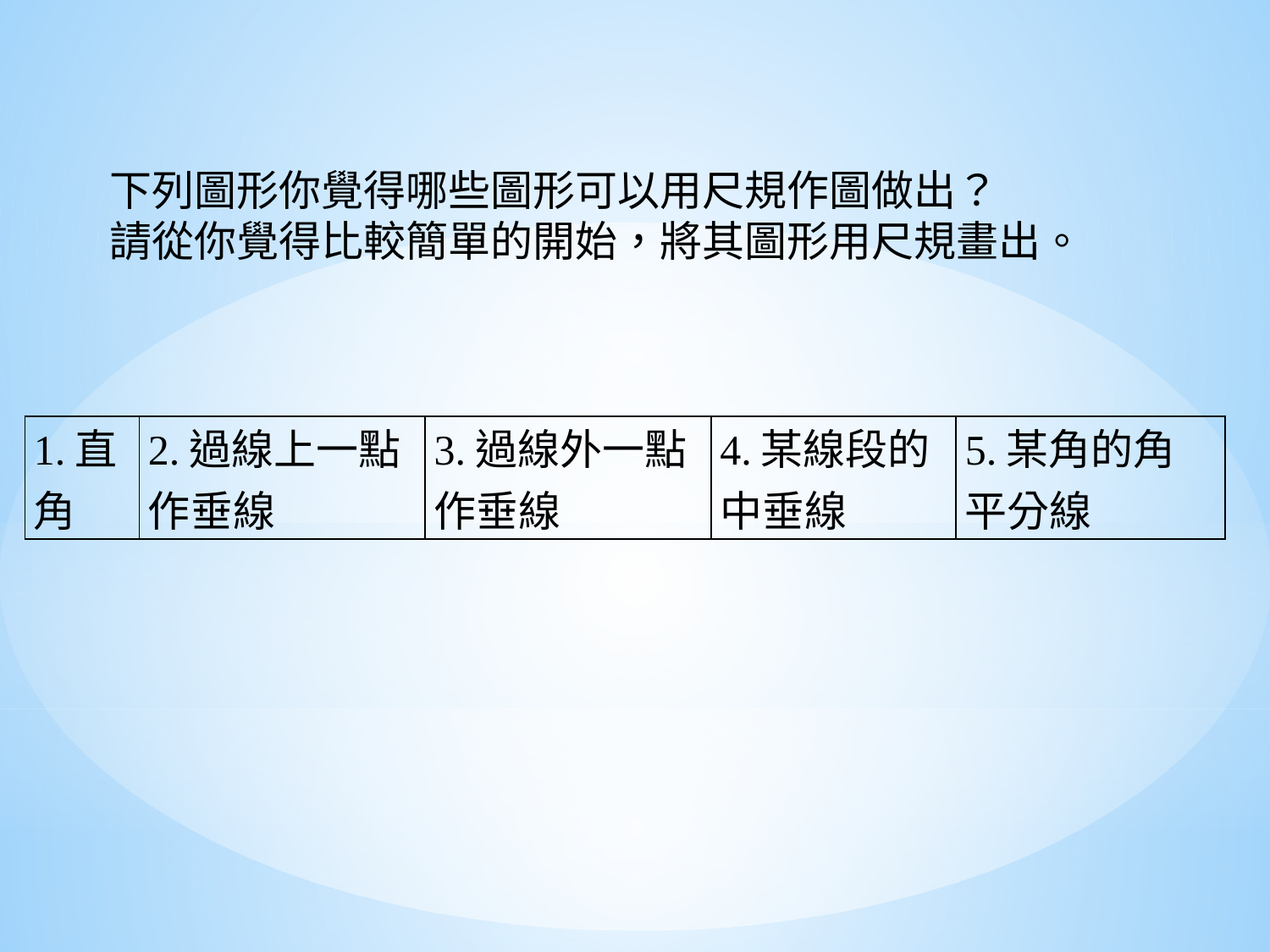

下列圖形你覺得哪些圖形可以用尺規作圖做出？
請從你覺得比較簡單的開始，將其圖形用尺規畫出。

| 1.直角 | 2.過線上一點作垂線 | 3.過線外一點作垂線 | 4.某線段的中垂線 | 5.某角的角平分線 |
| --- | --- | --- | --- | --- |